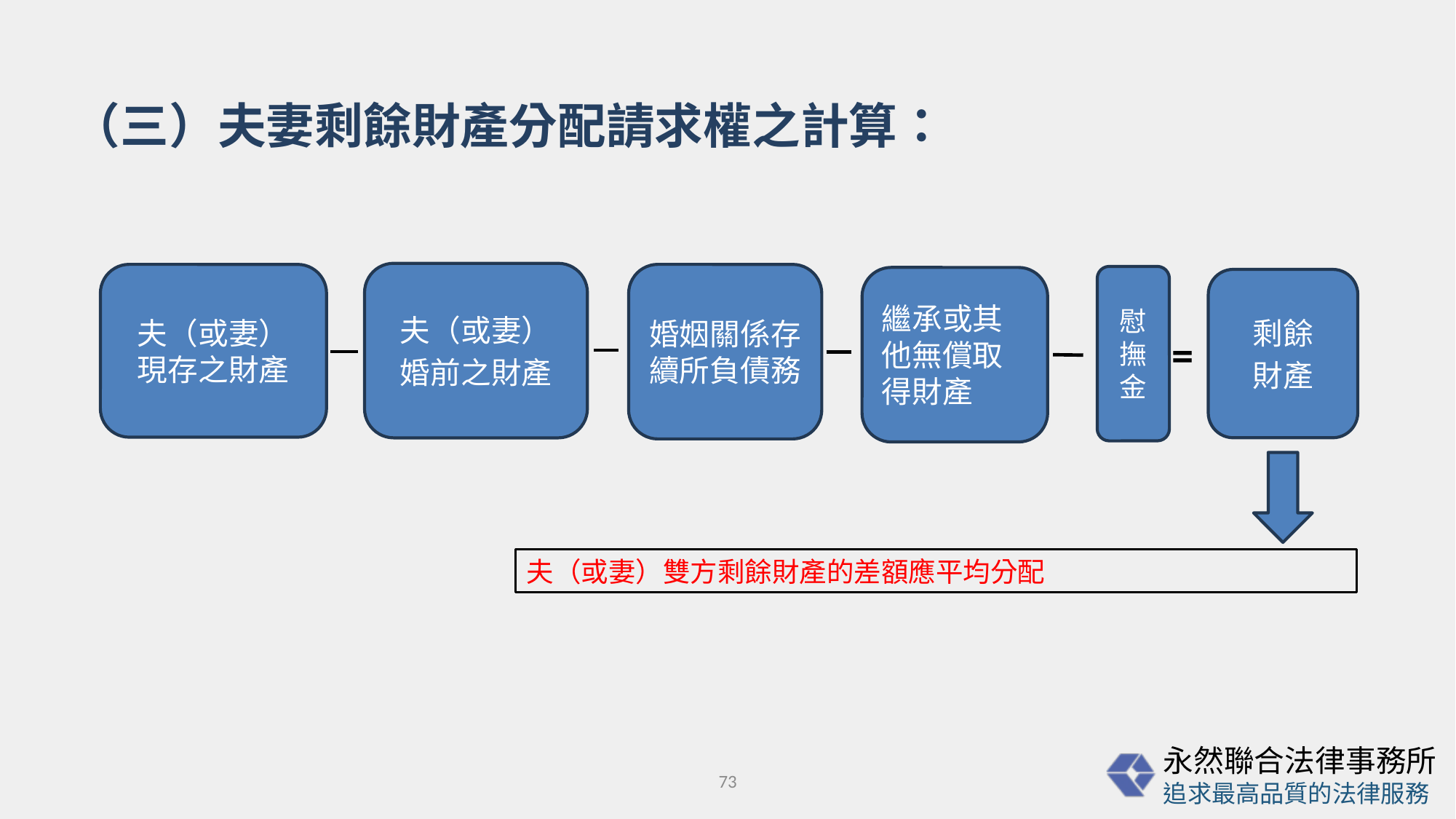

（三）夫妻剩餘財產分配請求權之計算：
夫（或妻）
婚前之財產
夫（或妻）
現存之財產
婚姻關係存續所負債務
慰撫金
繼承或其他無償取得財產
剩餘
財產
=

夫（或妻）雙方剩餘財產的差額應平均分配
73